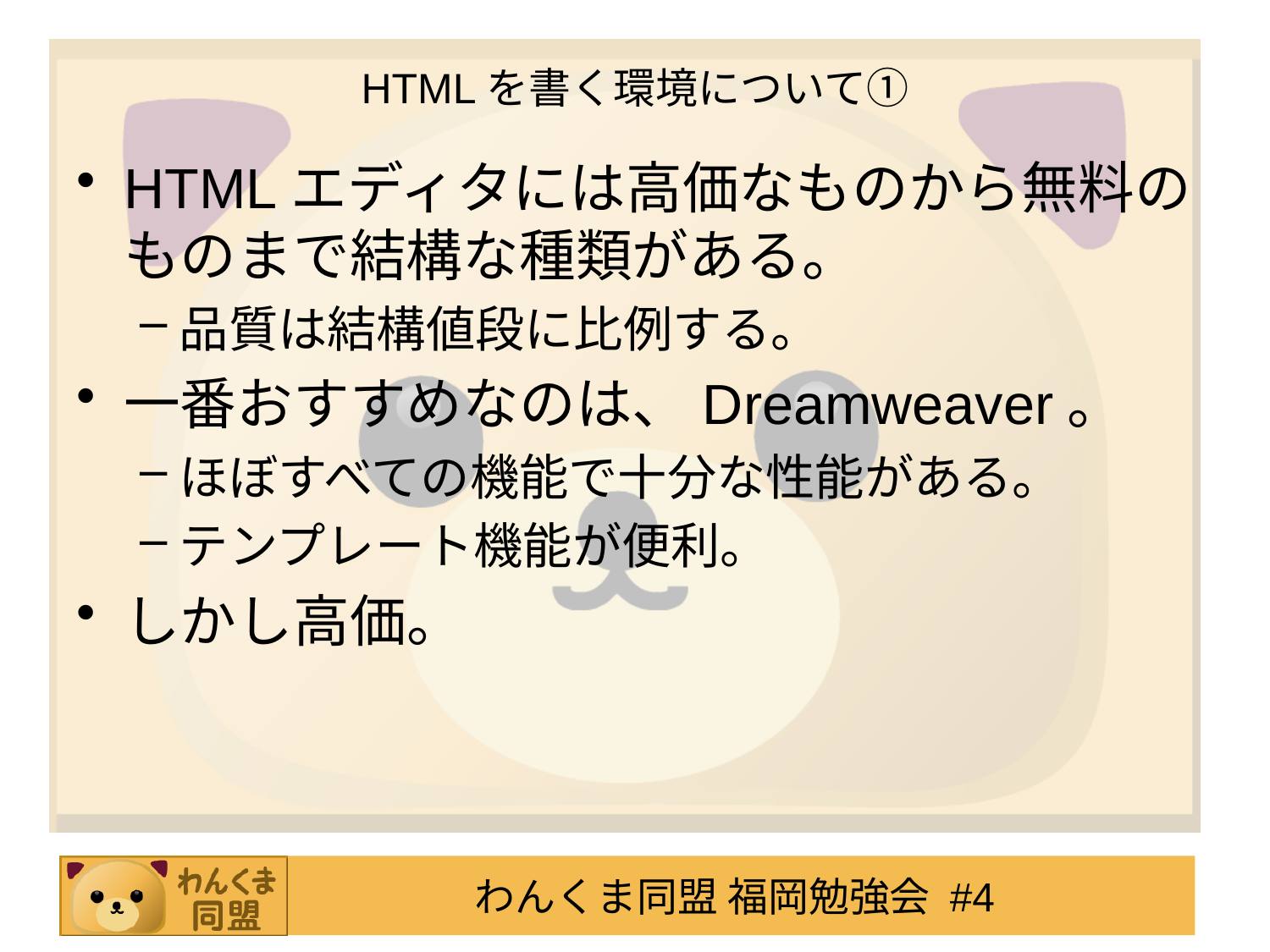

# HTMLを書く環境について①
HTMLエディタには高価なものから無料のものまで結構な種類がある。
品質は結構値段に比例する。
一番おすすめなのは、Dreamweaver。
ほぼすべての機能で十分な性能がある。
テンプレート機能が便利。
しかし高価。